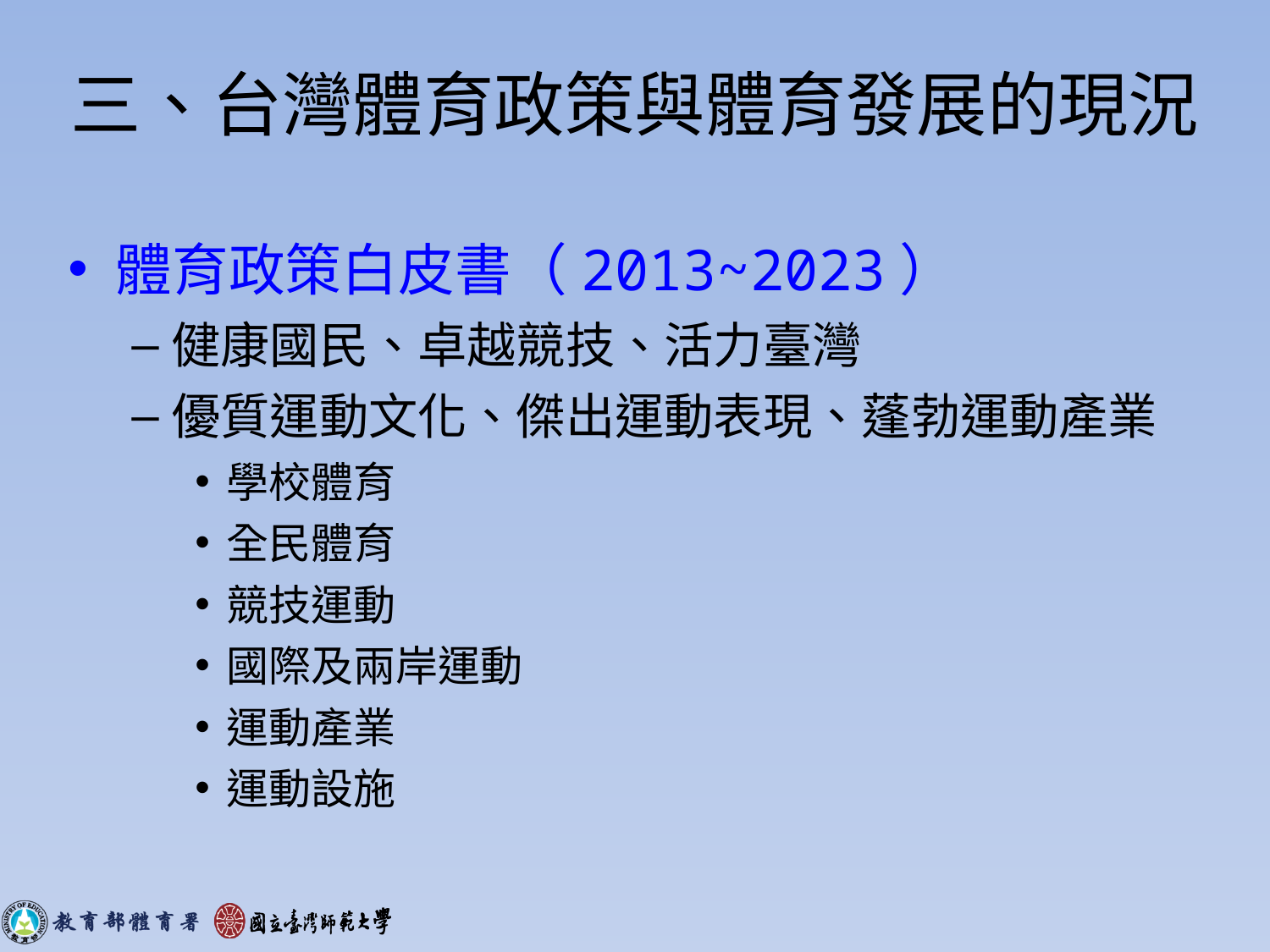

# 三、台灣體育政策與體育發展的現況
體育政策白皮書（2013~2023）
健康國民、卓越競技、活力臺灣
優質運動文化、傑出運動表現、蓬勃運動產業
學校體育
全民體育
競技運動
國際及兩岸運動
運動產業
運動設施